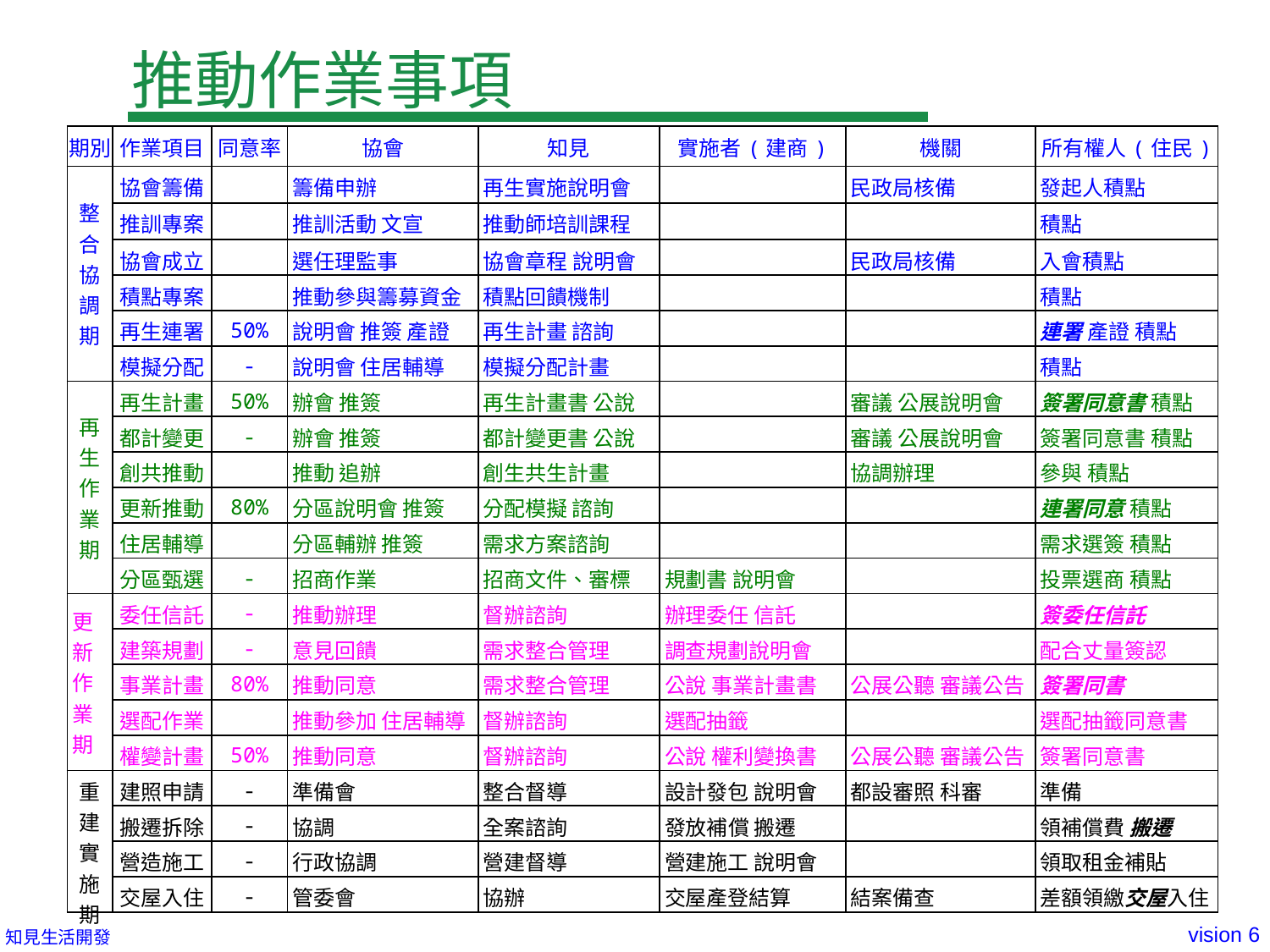

# 推動作業事項
| 期別 | 作業項目 | 同意率 | 協會 | 知見 | 實施者(建商) | 機關 | 所有權人(住民) |
| --- | --- | --- | --- | --- | --- | --- | --- |
| 整合協調期 | 協會籌備 |  | 籌備申辦 | 再生實施說明會 |  | 民政局核備 | 發起人積點 |
|  | 推訓專案 |  | 推訓活動 文宣 | 推動師培訓課程 |  |  | 積點 |
|  | 協會成立 |  | 選任理監事 | 協會章程 說明會 |  | 民政局核備 | 入會積點 |
|  | 積點專案 |  | 推動參與籌募資金 | 積點回饋機制 |  |  | 積點 |
|  | 再生連署 | 50% | 說明會 推簽 產證 | 再生計畫 諮詢 |  |  | 連署 產證 積點 |
|  | 模擬分配 | - | 說明會 住居輔導 | 模擬分配計畫 |  |  | 積點 |
| 再生作業期 | 再生計畫 | 50% | 辦會 推簽 | 再生計畫書 公說 |  | 審議 公展說明會 | 簽署同意書 積點 |
|  | 都計變更 | - | 辦會 推簽 | 都計變更書 公說 |  | 審議 公展說明會 | 簽署同意書 積點 |
|  | 創共推動 |  | 推動 追辦 | 創生共生計畫 |  | 協調辦理 | 參與 積點 |
|  | 更新推動 | 80% | 分區說明會 推簽 | 分配模擬 諮詢 |  |  | 連署同意 積點 |
|  | 住居輔導 |  | 分區輔辦 推簽 | 需求方案諮詢 |  |  | 需求選簽 積點 |
|  | 分區甄選 | - | 招商作業 | 招商文件、審標 | 規劃書 說明會 |  | 投票選商 積點 |
| 更新作業期 | 委任信託 | - | 推動辦理 | 督辦諮詢 | 辦理委任 信託 |  | 簽委任信託 |
|  | 建築規劃 | - | 意見回饋 | 需求整合管理 | 調查規劃說明會 |  | 配合丈量簽認 |
|  | 事業計畫 | 80% | 推動同意 | 需求整合管理 | 公說 事業計畫書 | 公展公聽 審議公告 | 簽署同書 |
|  | 選配作業 |  | 推動參加 住居輔導 | 督辦諮詢 | 選配抽籤 |  | 選配抽籤同意書 |
|  | 權變計畫 | 50% | 推動同意 | 督辦諮詢 | 公說 權利變換書 | 公展公聽 審議公告 | 簽署同意書 |
| 重建實施期 | 建照申請 | - | 準備會 | 整合督導 | 設計發包 說明會 | 都設審照 科審 | 準備 |
|  | 搬遷拆除 | - | 協調 | 全案諮詢 | 發放補償 搬遷 |  | 領補償費 搬遷 |
|  | 營造施工 | - | 行政協調 | 營建督導 | 營建施工 說明會 |  | 領取租金補貼 |
|  | 交屋入住 | - | 管委會 | 協辦 | 交屋產登結算 | 結案備查 | 差額領繳交屋入住 |